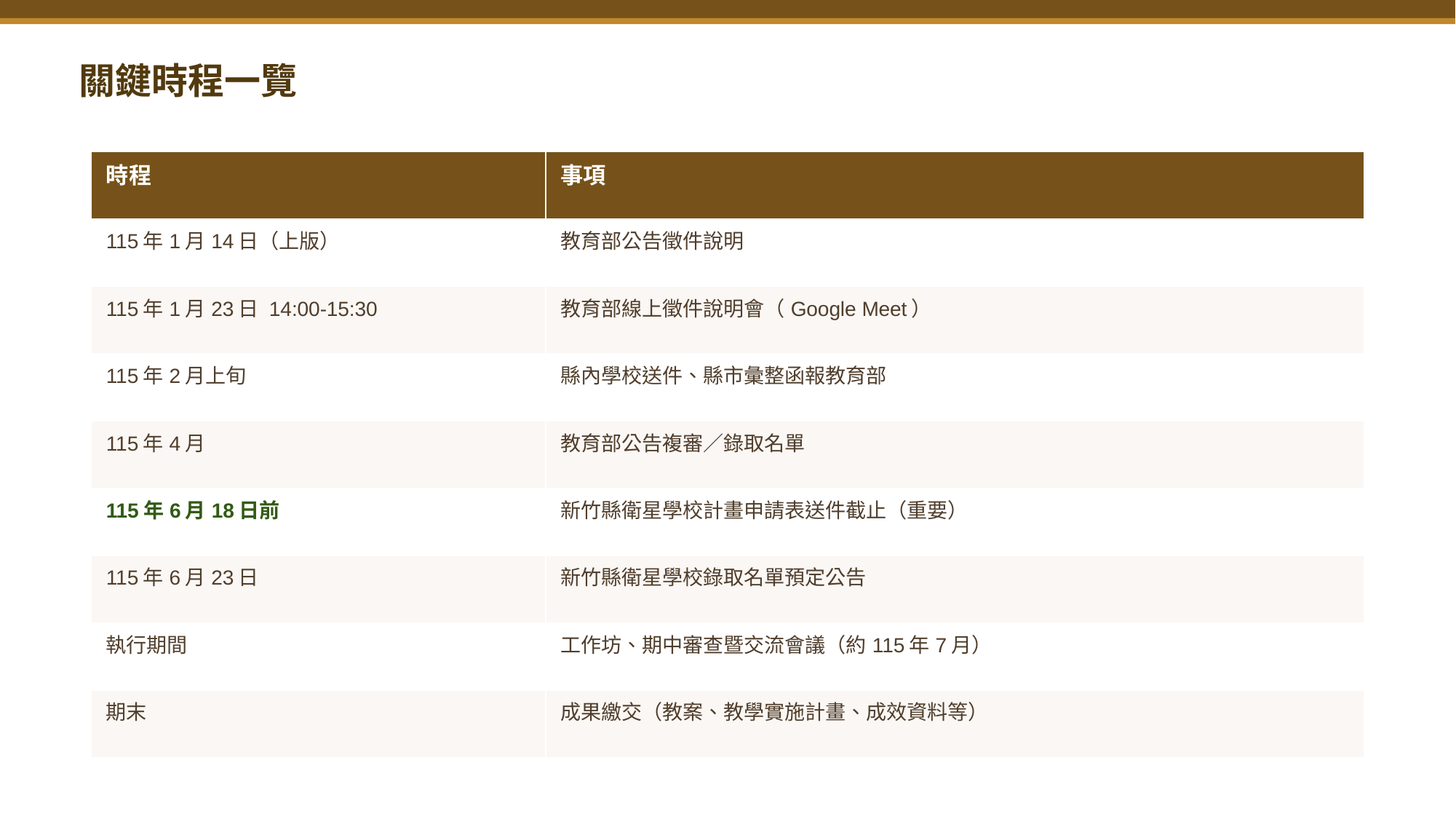

關鍵時程一覽
| 時程 | 事項 |
| --- | --- |
| 115年1月14日（上版） | 教育部公告徵件說明 |
| 115年1月23日 14:00-15:30 | 教育部線上徵件說明會（Google Meet） |
| 115年2月上旬 | 縣內學校送件、縣市彙整函報教育部 |
| 115年4月 | 教育部公告複審／錄取名單 |
| 115年6月18日前 | 新竹縣衛星學校計畫申請表送件截止（重要） |
| 115年6月23日 | 新竹縣衛星學校錄取名單預定公告 |
| 執行期間 | 工作坊、期中審查暨交流會議（約115年7月） |
| 期末 | 成果繳交（教案、教學實施計畫、成效資料等） |